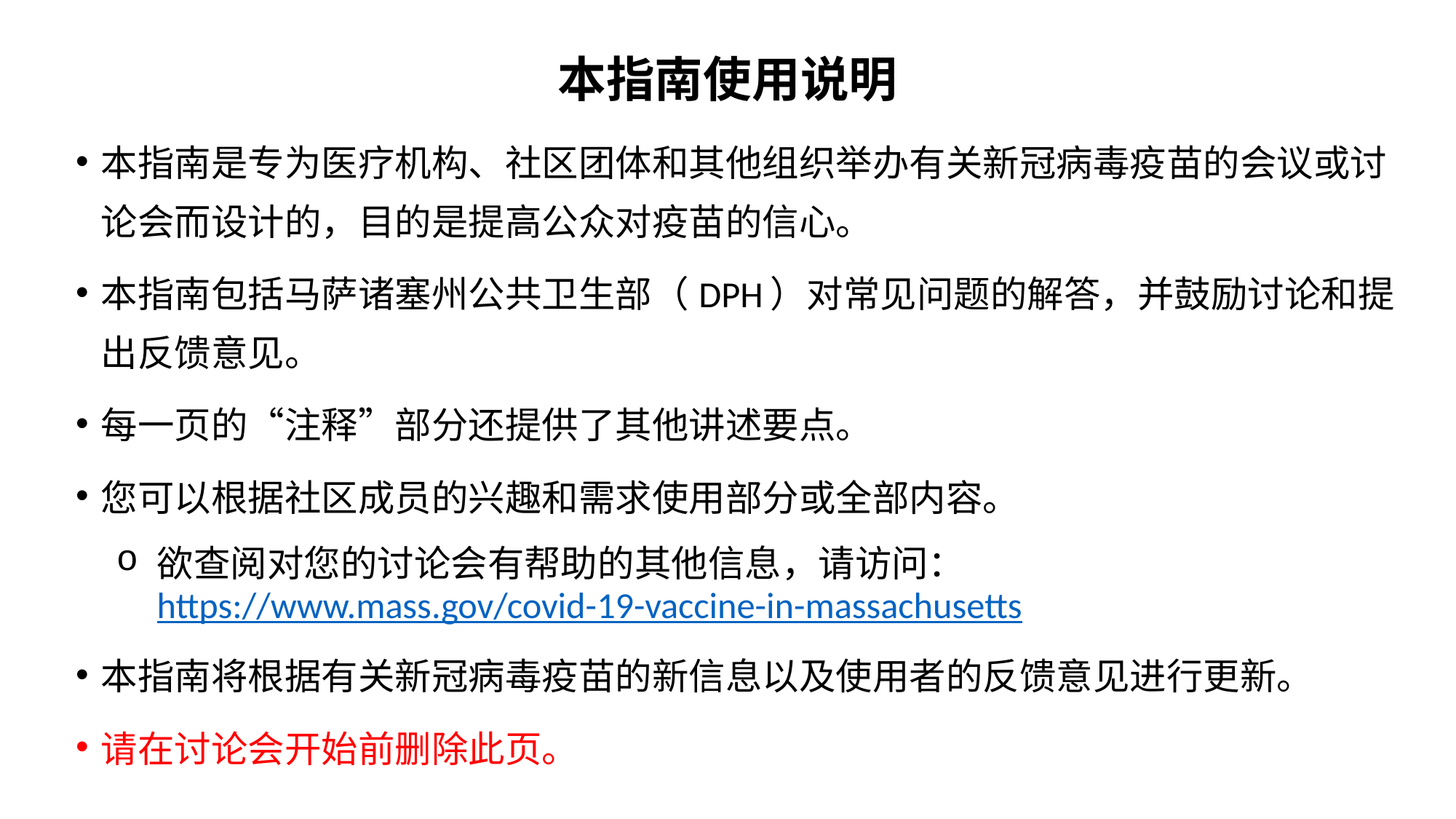

# 本指南使用说明
本指南是专为医疗机构、社区团体和其他组织举办有关新冠病毒疫苗的会议或讨论会而设计的，目的是提高公众对疫苗的信心。
本指南包括马萨诸塞州公共卫生部（DPH）对常见问题的解答，并鼓励讨论和提出反馈意见。
每一页的“注释”部分还提供了其他讲述要点。
您可以根据社区成员的兴趣和需求使用部分或全部内容。
欲查阅对您的讨论会有帮助的其他信息，请访问：https://www.mass.gov/covid-19-vaccine-in-massachusetts
本指南将根据有关新冠病毒疫苗的新信息以及使用者的反馈意见进行更新。
请在讨论会开始前删除此页。